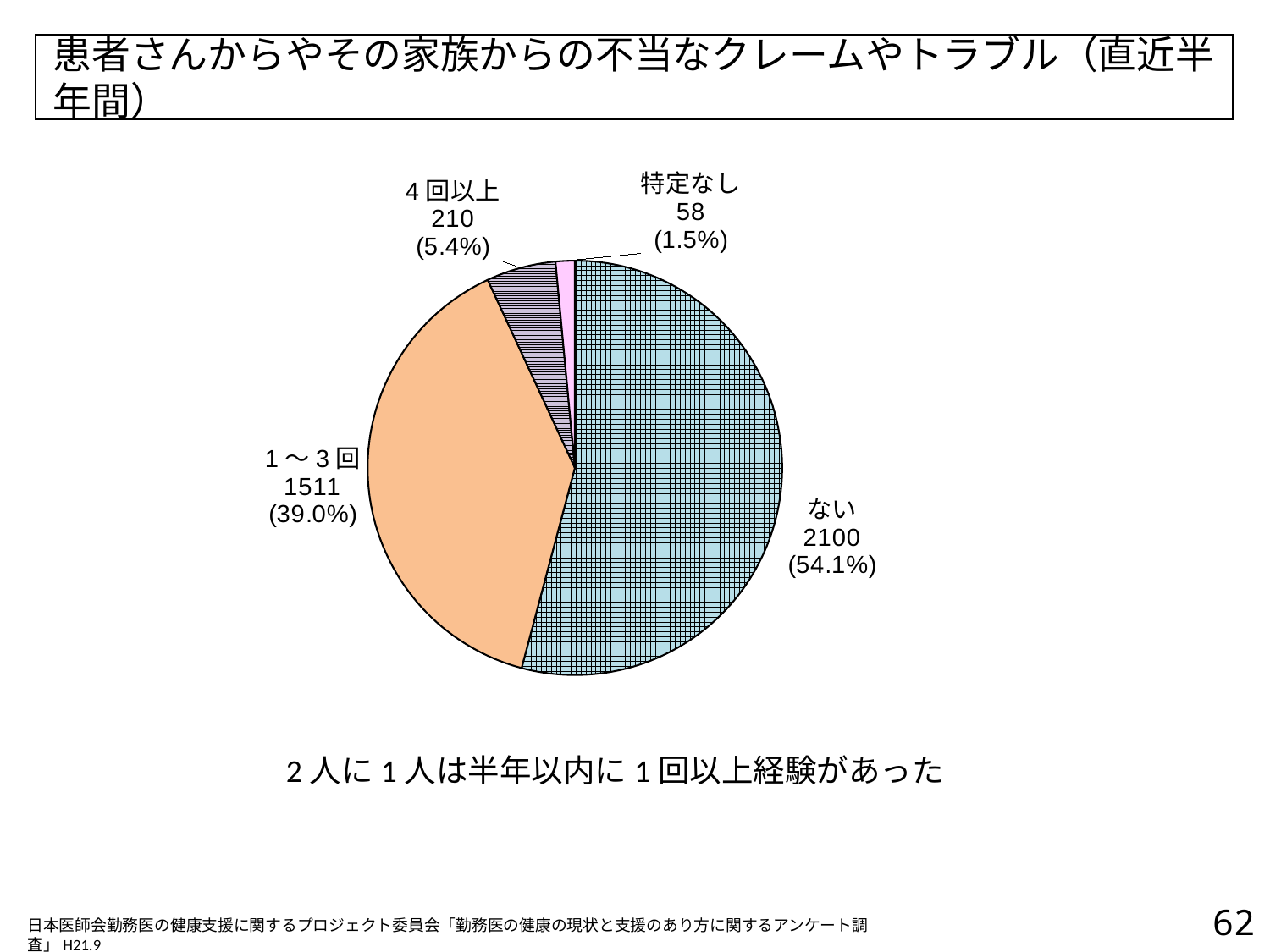

患者さんからやその家族からの不当なクレームやトラブル（直近半年間）

### Chart

| Category |  |
|---|---|
| ない | 2100.0 |
| 1～3回 | 1511.0 |
| 4回以上 | 210.0 |
| 特定なし | 58.0 |
2人に1人は半年以内に1回以上経験があった
62
日本医師会勤務医の健康支援に関するプロジェクト委員会「勤務医の健康の現状と支援のあり方に関するアンケート調査」H21.9